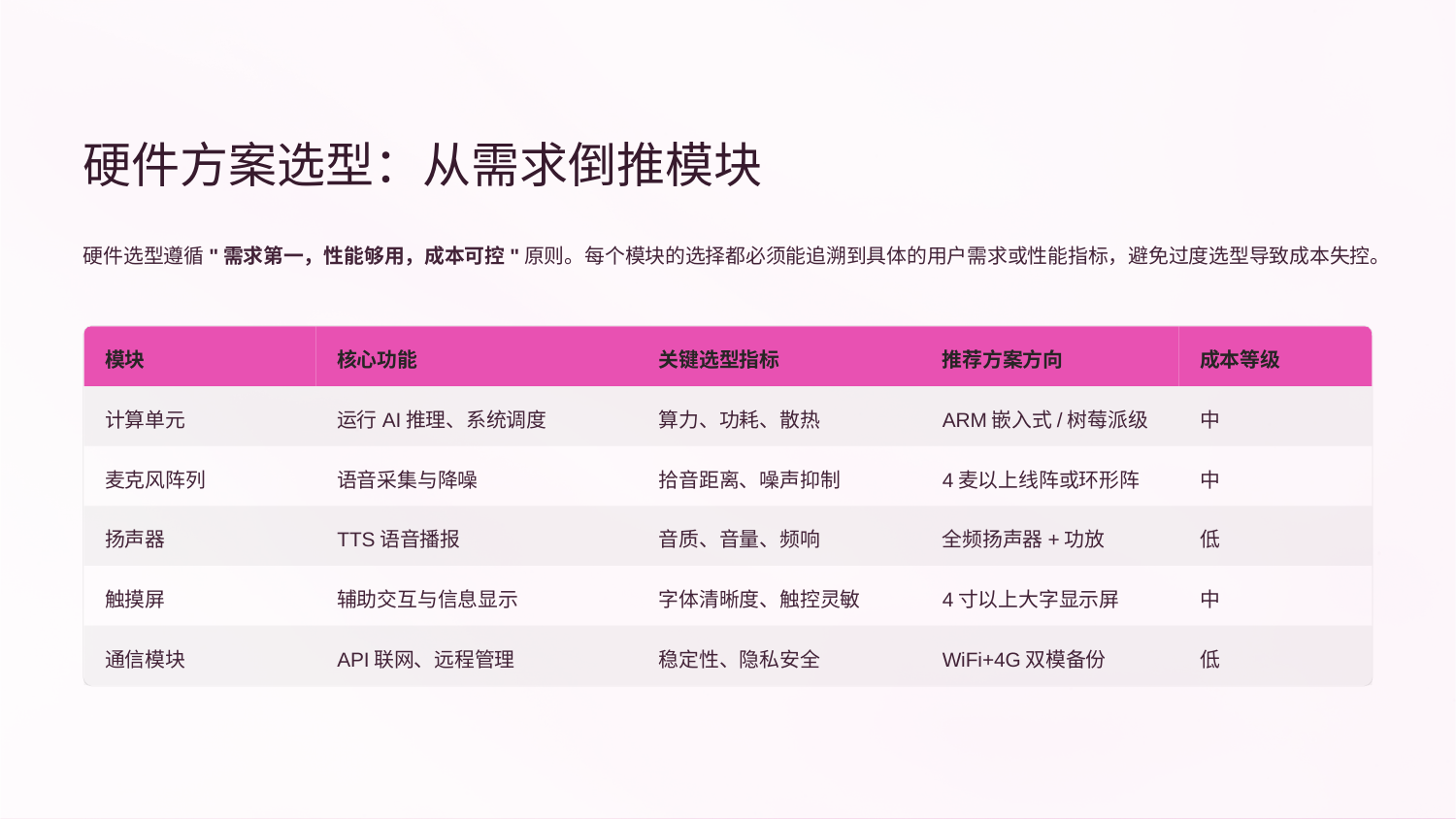

硬件方案选型：从需求倒推模块
硬件选型遵循"需求第一，性能够用，成本可控"原则。每个模块的选择都必须能追溯到具体的用户需求或性能指标，避免过度选型导致成本失控。

模块
核心功能
关键选型指标
推荐方案方向
成本等级

计算单元
运行AI推理、系统调度
算力、功耗、散热
ARM嵌入式/树莓派级
中

麦克风阵列
语音采集与降噪
拾音距离、噪声抑制
4麦以上线阵或环形阵
中

扬声器
TTS语音播报
音质、音量、频响
全频扬声器+功放
低

触摸屏
辅助交互与信息显示
字体清晰度、触控灵敏
4寸以上大字显示屏
中

通信模块
API联网、远程管理
稳定性、隐私安全
WiFi+4G双模备份
低